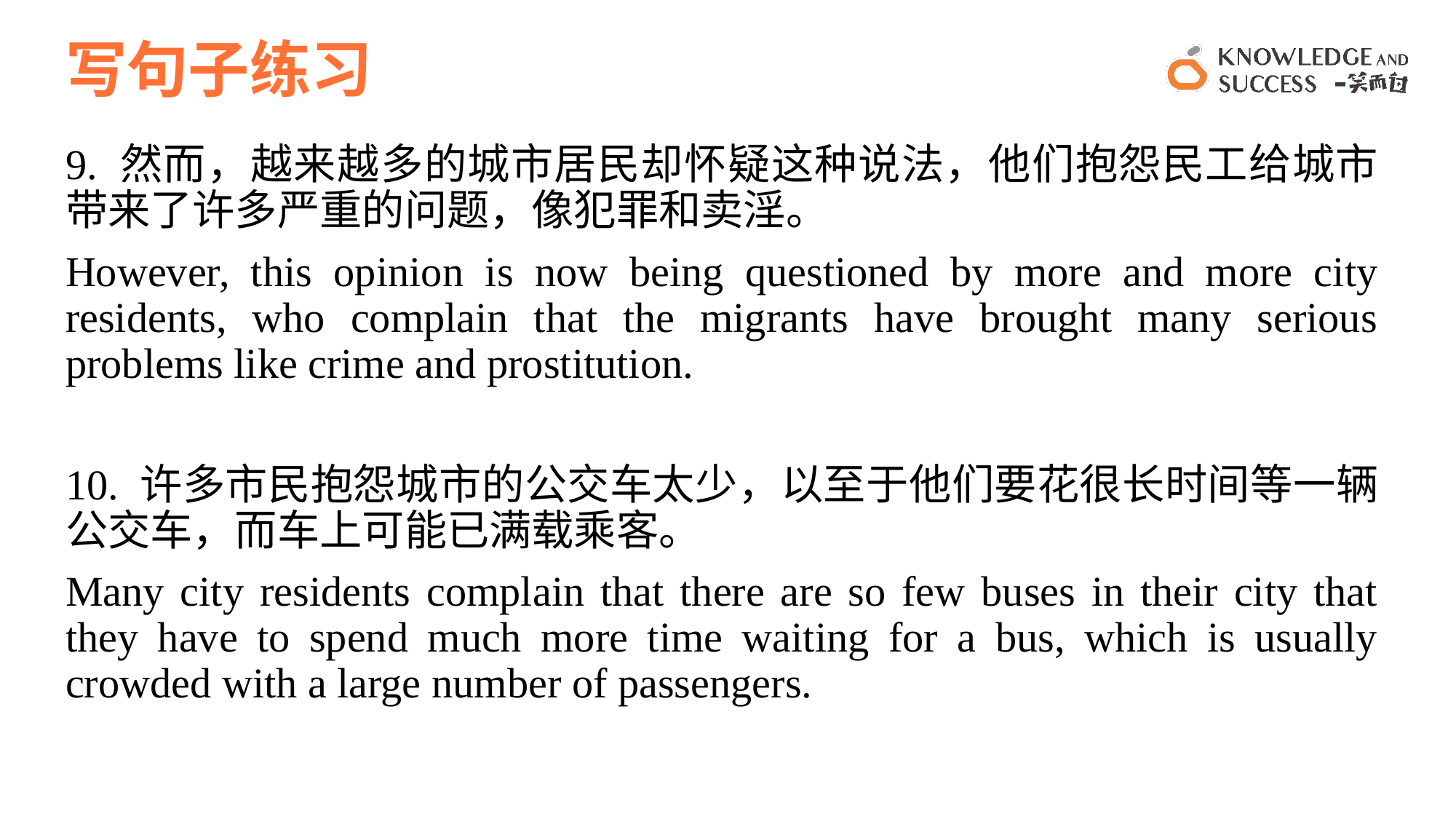

# 写句子练习
9. 然而，越来越多的城市居民却怀疑这种说法，他们抱怨民工给城市带来了许多严重的问题，像犯罪和卖淫。
However, this opinion is now being questioned by more and more city residents, who complain that the migrants have brought many serious problems like crime and prostitution.

10. 许多市民抱怨城市的公交车太少，以至于他们要花很长时间等一辆公交车，而车上可能已满载乘客。
Many city residents complain that there are so few buses in their city that they have to spend much more time waiting for a bus, which is usually crowded with a large number of passengers.
9